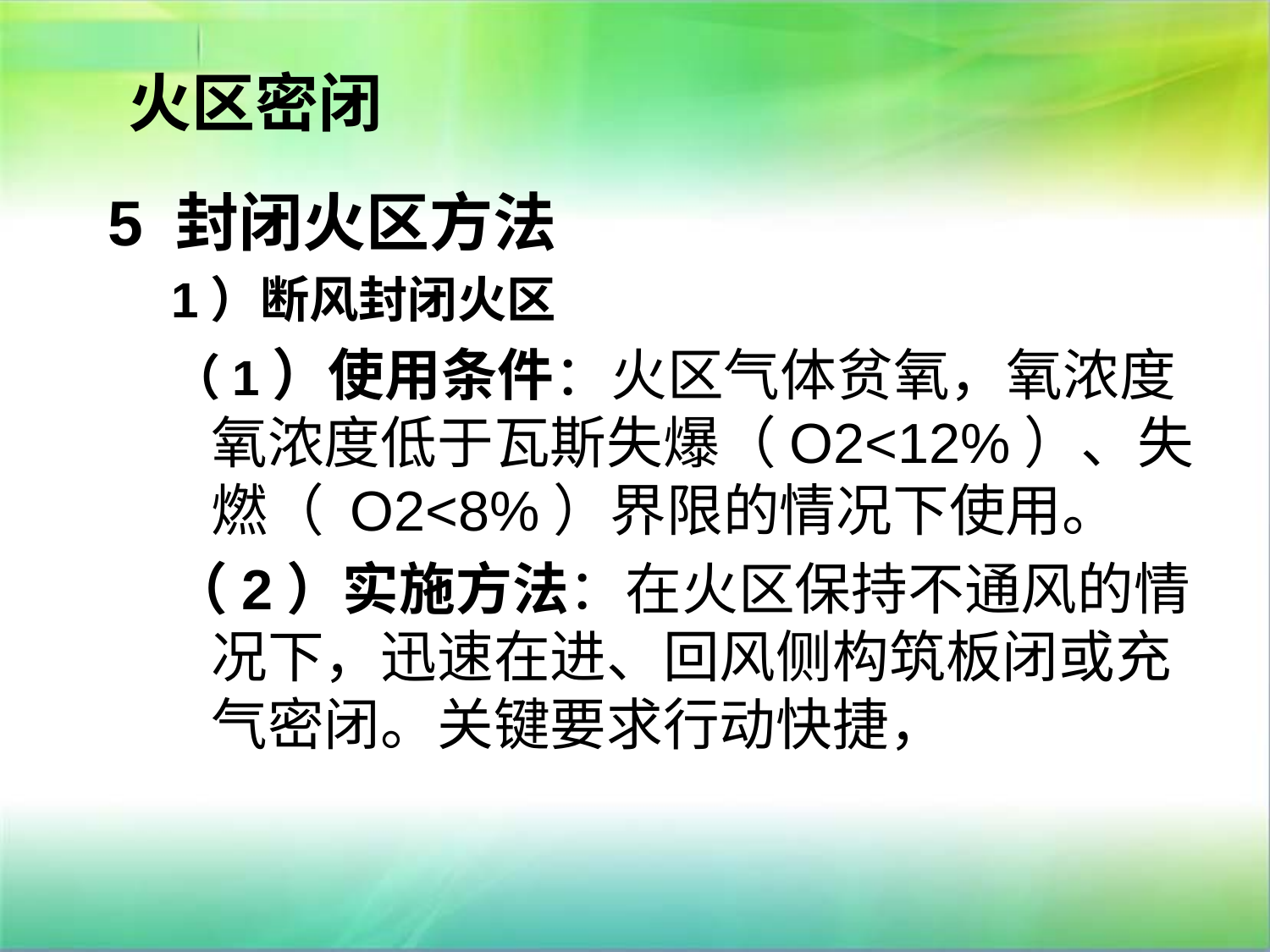

# 火区密闭
5 封闭火区方法
1）断风封闭火区
（1）使用条件：火区气体贫氧，氧浓度氧浓度低于瓦斯失爆（O2<12%）、失燃（ O2<8%）界限的情况下使用。
（2）实施方法：在火区保持不通风的情况下，迅速在进、回风侧构筑板闭或充气密闭。关键要求行动快捷，